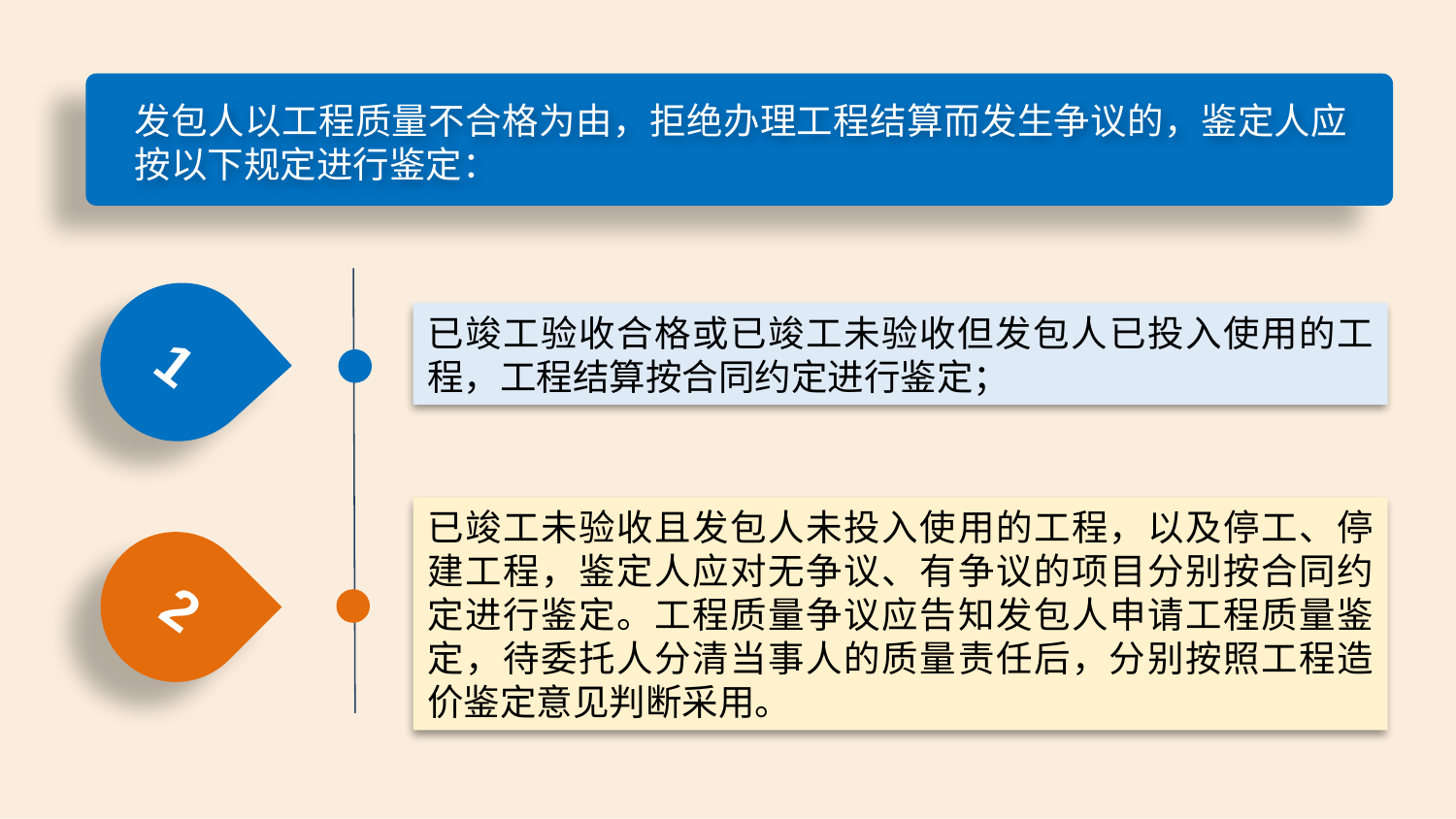

发包人以工程质量不合格为由，拒绝办理工程结算而发生争议的，鉴定人应按以下规定进行鉴定：

1
已竣工验收合格或已竣工未验收但发包人已投入使用的工程，工程结算按合同约定进行鉴定；
已竣工未验收且发包人未投入使用的工程，以及停工、停建工程，鉴定人应对无争议、有争议的项目分别按合同约定进行鉴定。工程质量争议应告知发包人申请工程质量鉴定，待委托人分清当事人的质量责任后，分别按照工程造价鉴定意见判断采用。

2